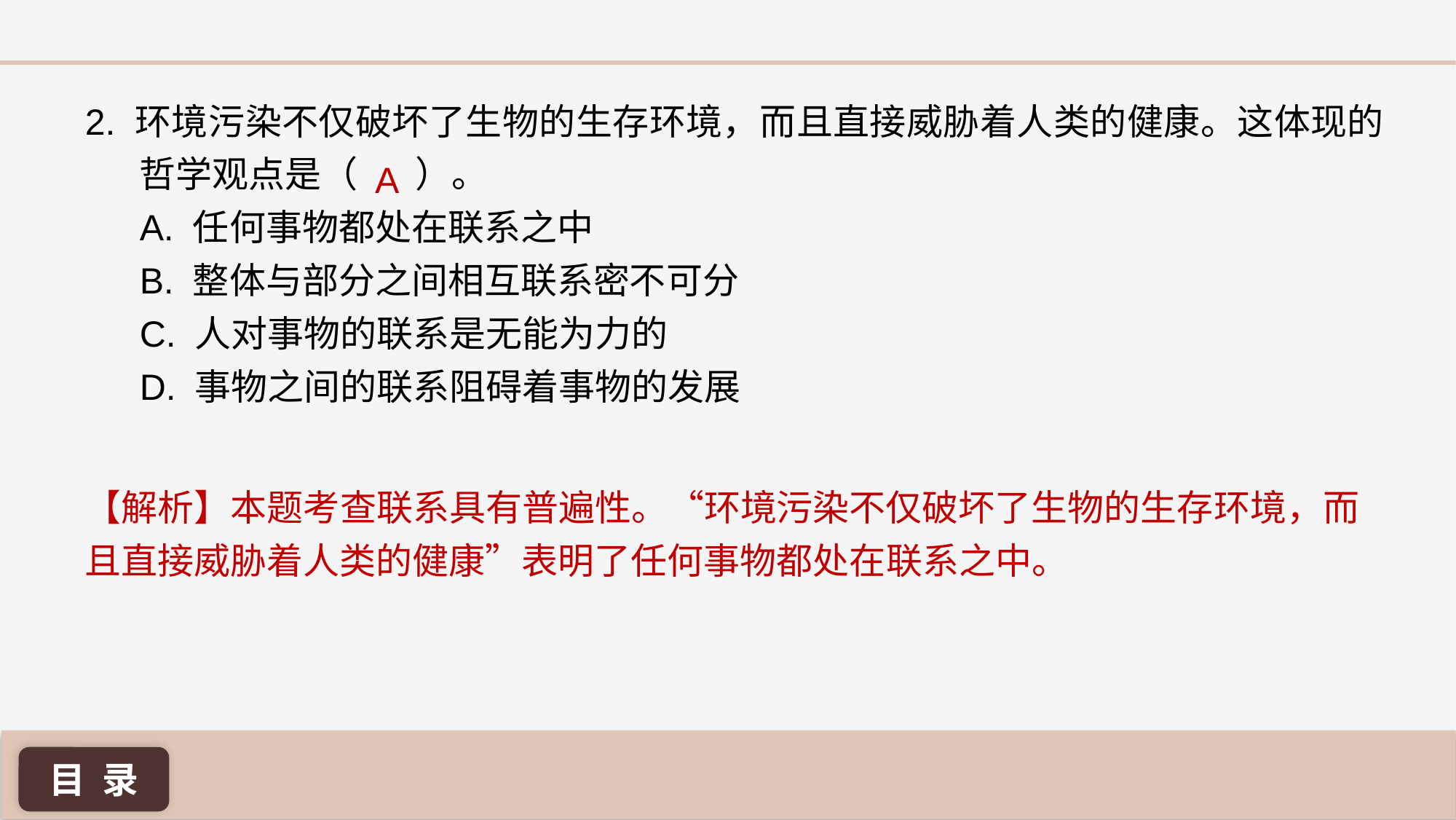

2. 环境污染不仅破坏了生物的生存环境，而且直接威胁着人类的健康。这体现的哲学观点是（       ）。
A. 任何事物都处在联系之中
B. 整体与部分之间相互联系密不可分
C. 人对事物的联系是无能为力的
D. 事物之间的联系阻碍着事物的发展
A
【解析】本题考查联系具有普遍性。“环境污染不仅破坏了生物的生存环境，而且直接威胁着人类的健康”表明了任何事物都处在联系之中。